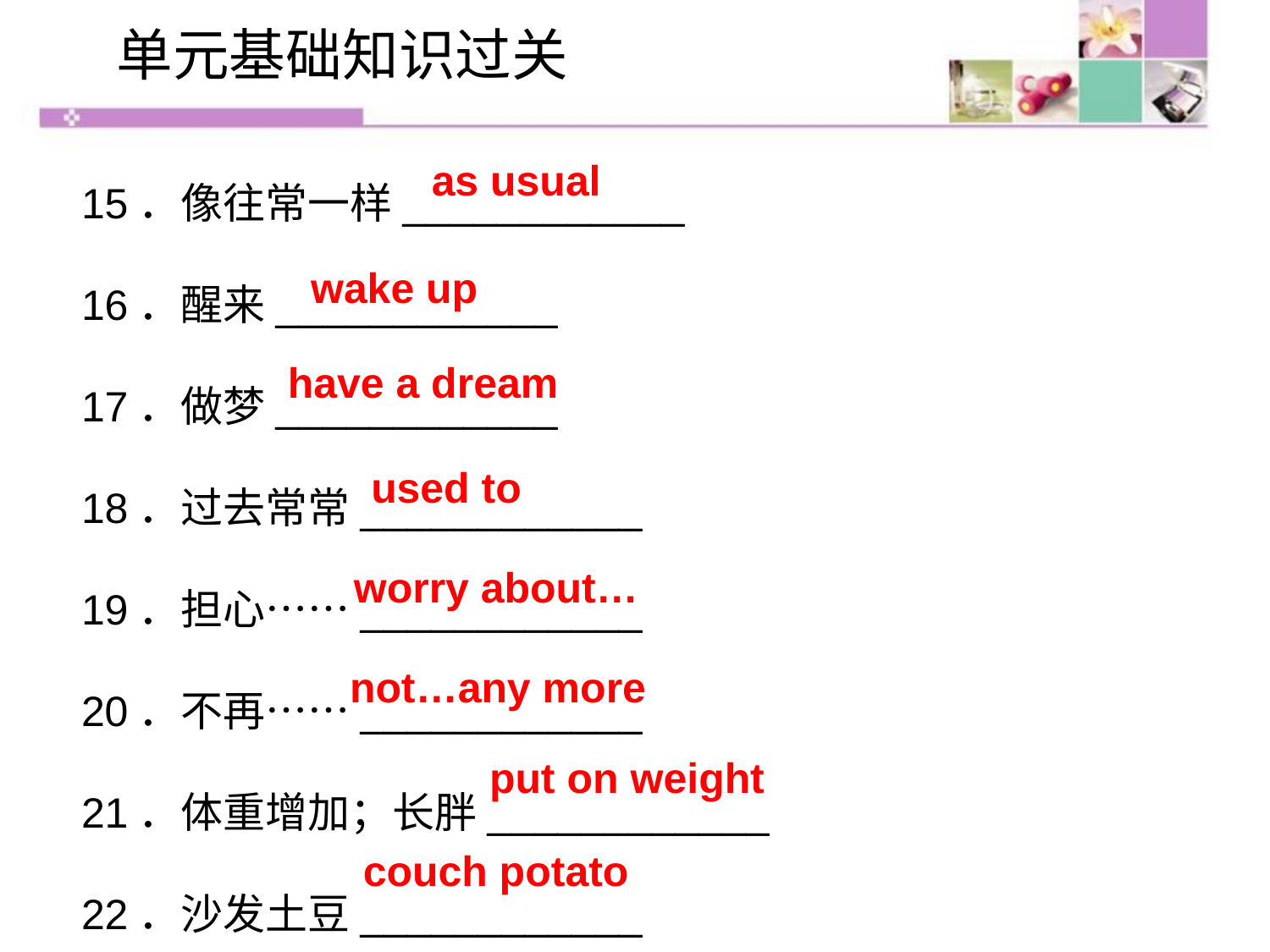

单元基础知识过关
15．像往常一样____________
16．醒来____________
17．做梦____________
18．过去常常____________
19．担心……____________
20．不再……____________
21．体重增加；长胖____________
22．沙发土豆____________
as usual
wake up
 have a dream
used to
worry about…
not…any more
put on weight
couch potato